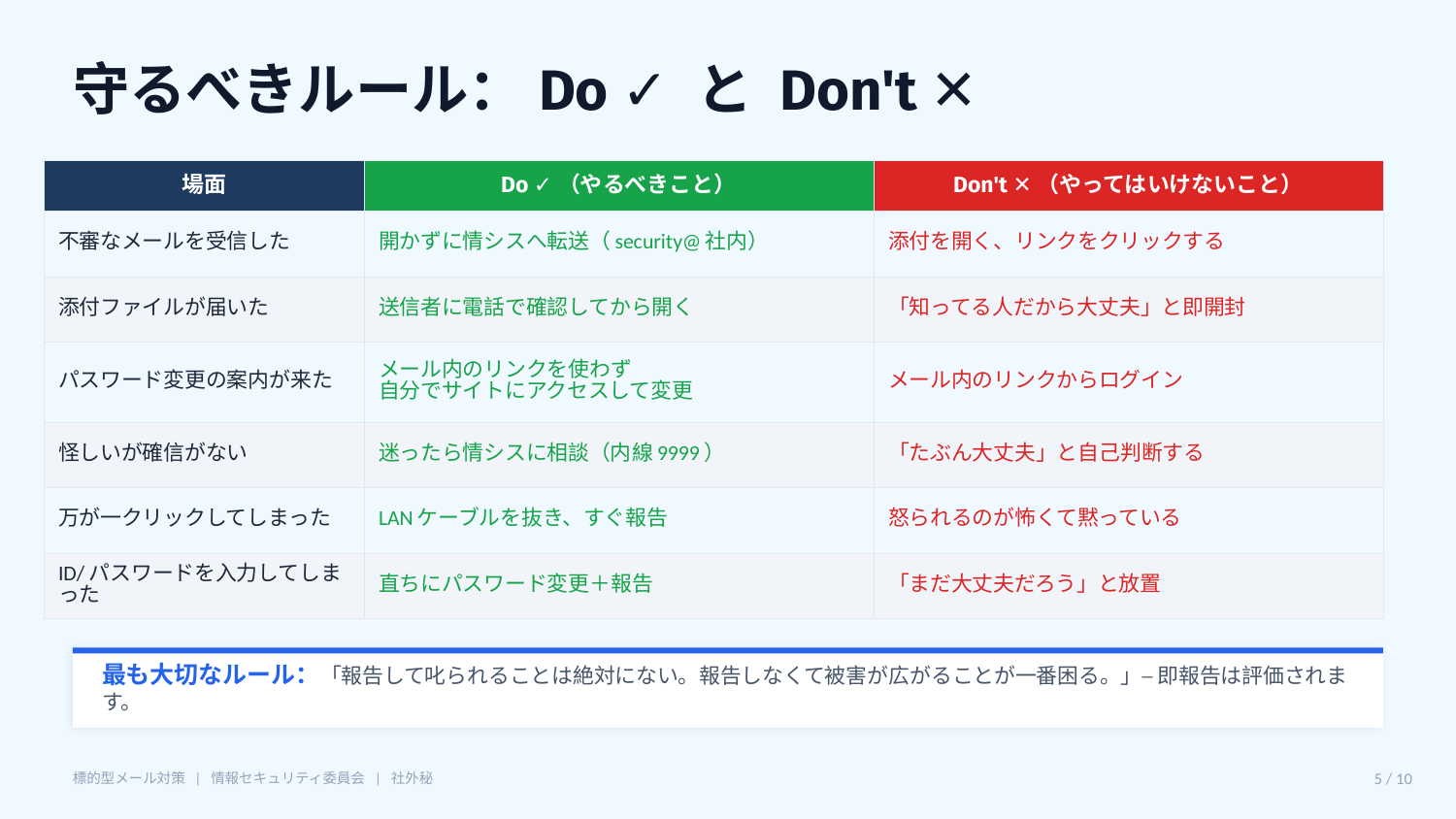

守るべきルール：Do ✓ と Don't ✕
| 場面 | Do ✓（やるべきこと） | Don't ✕（やってはいけないこと） |
| --- | --- | --- |
| 不審なメールを受信した | 開かずに情シスへ転送（security@社内） | 添付を開く、リンクをクリックする |
| 添付ファイルが届いた | 送信者に電話で確認してから開く | 「知ってる人だから大丈夫」と即開封 |
| パスワード変更の案内が来た | メール内のリンクを使わず 自分でサイトにアクセスして変更 | メール内のリンクからログイン |
| 怪しいが確信がない | 迷ったら情シスに相談（内線9999） | 「たぶん大丈夫」と自己判断する |
| 万が一クリックしてしまった | LANケーブルを抜き、すぐ報告 | 怒られるのが怖くて黙っている |
| ID/パスワードを入力してしまった | 直ちにパスワード変更＋報告 | 「まだ大丈夫だろう」と放置 |

最も大切なルール：「報告して叱られることは絶対にない。報告しなくて被害が広がることが一番困る。」─ 即報告は評価されます。
標的型メール対策  |  情報セキュリティ委員会  |  社外秘
5 / 10